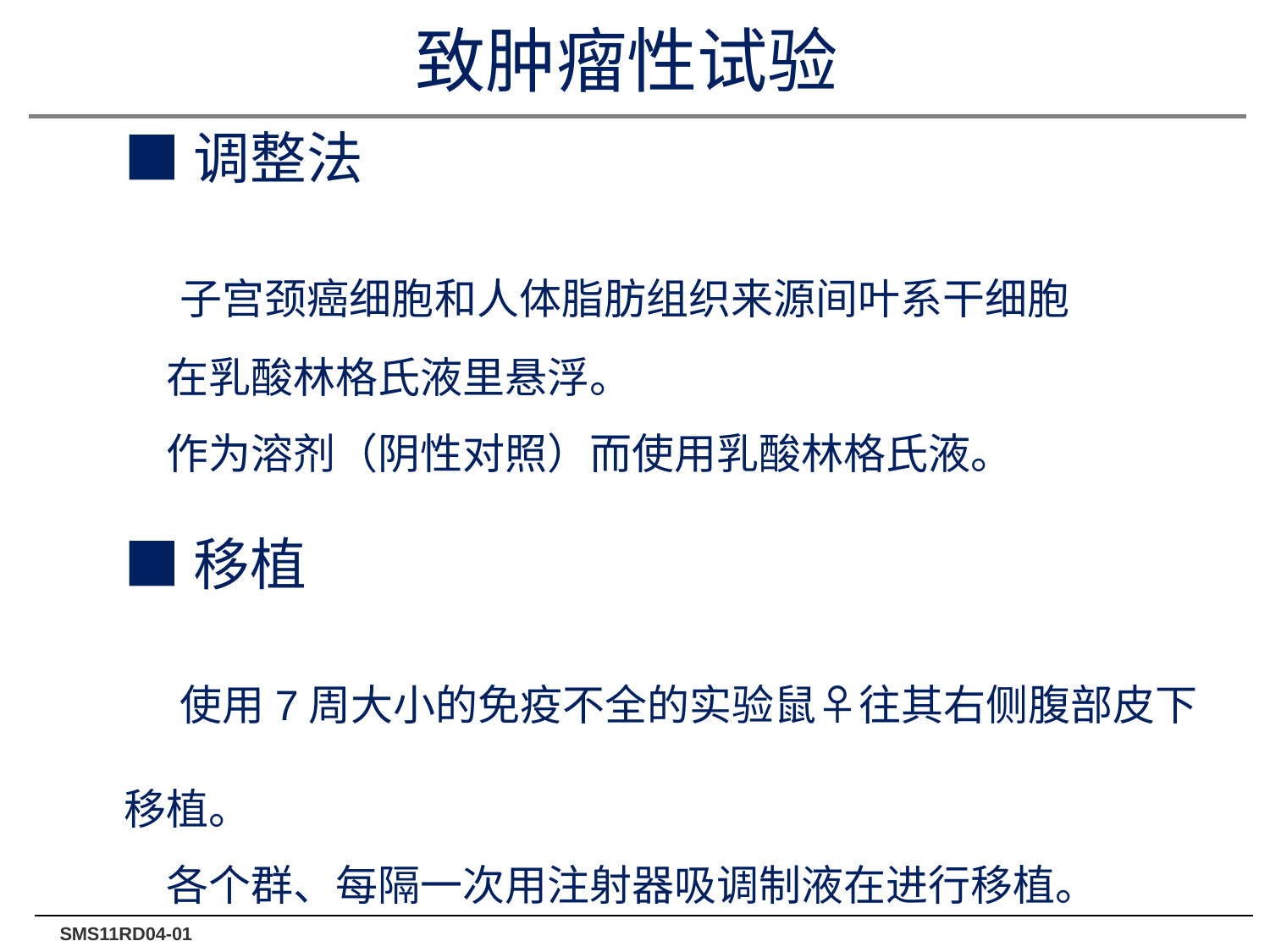

致肿瘤性试验
■调整法
　子宫颈癌细胞和人体脂肪组织来源间叶系干细胞
　在乳酸林格氏液里悬浮。
　作为溶剂（阴性对照）而使用乳酸林格氏液。

■移植
　使用7周大小的免疫不全的实验鼠♀往其右侧腹部皮下移植。
　各个群、每隔一次用注射器吸调制液在进行移植。